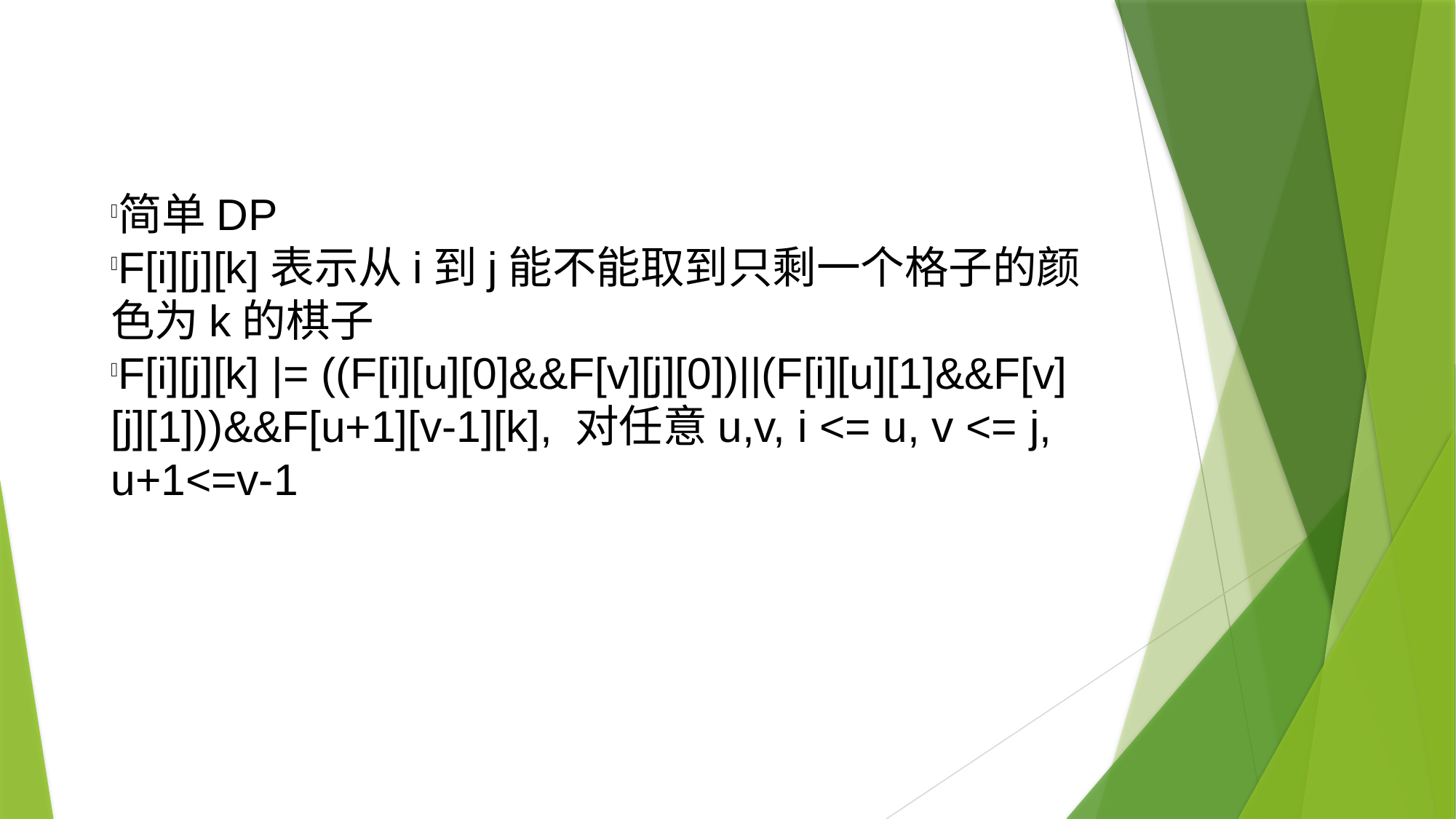

简单DP
F[i][j][k]表示从i到j能不能取到只剩一个格子的颜色为k的棋子
F[i][j][k] |= ((F[i][u][0]&&F[v][j][0])||(F[i][u][1]&&F[v][j][1]))&&F[u+1][v-1][k], 对任意u,v, i <= u, v <= j, u+1<=v-1